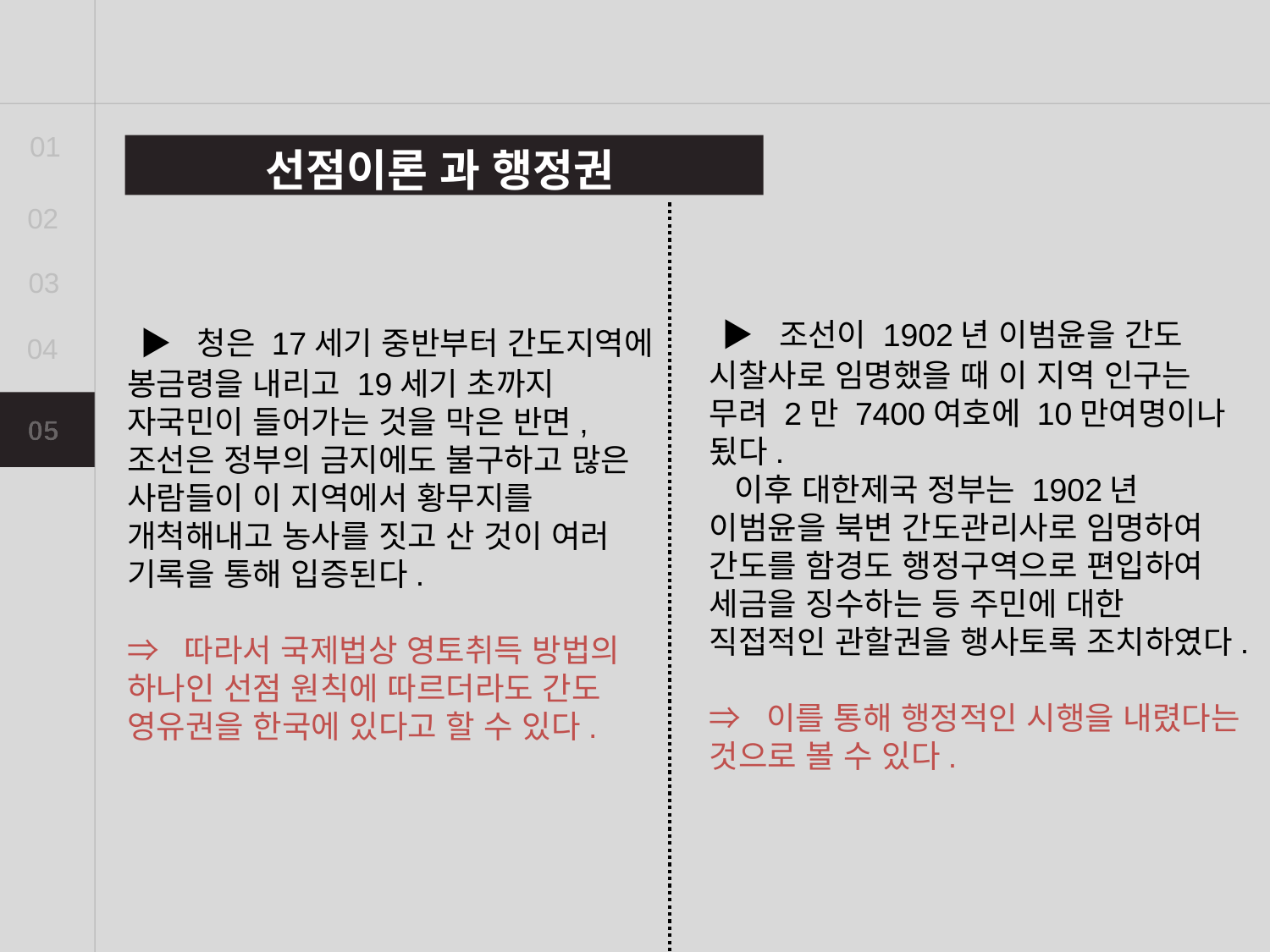

01

선점이론 과 행정권
02
03
 ▶  조선이 1902년 이범윤을 간도 시찰사로 임명했을 때 이 지역 인구는 무려 2만 7400여호에 10만여명이나 됬다.
  이후 대한제국 정부는 1902년 이범윤을 북변 간도관리사로 임명하여 간도를 함경도 행정구역으로 편입하여 세금을 징수하는 등 주민에 대한 직접적인 관할권을 행사토록 조치하였다.

⇒  이를 통해 행정적인 시행을 내렸다는 것으로 볼 수 있다.

 ▶  청은 17세기 중반부터 간도지역에 봉금령을 내리고 19세기 초까지 자국민이 들어가는 것을 막은 반면,
조선은 정부의 금지에도 불구하고 많은 사람들이 이 지역에서 황무지를 개척해내고 농사를 짓고 산 것이 여러 기록을 통해 입증된다.

⇒  따라서 국제법상 영토취득 방법의 하나인 선점 원칙에 따르더라도 간도 영유권을 한국에 있다고 할 수 있다.

04

05
06
07